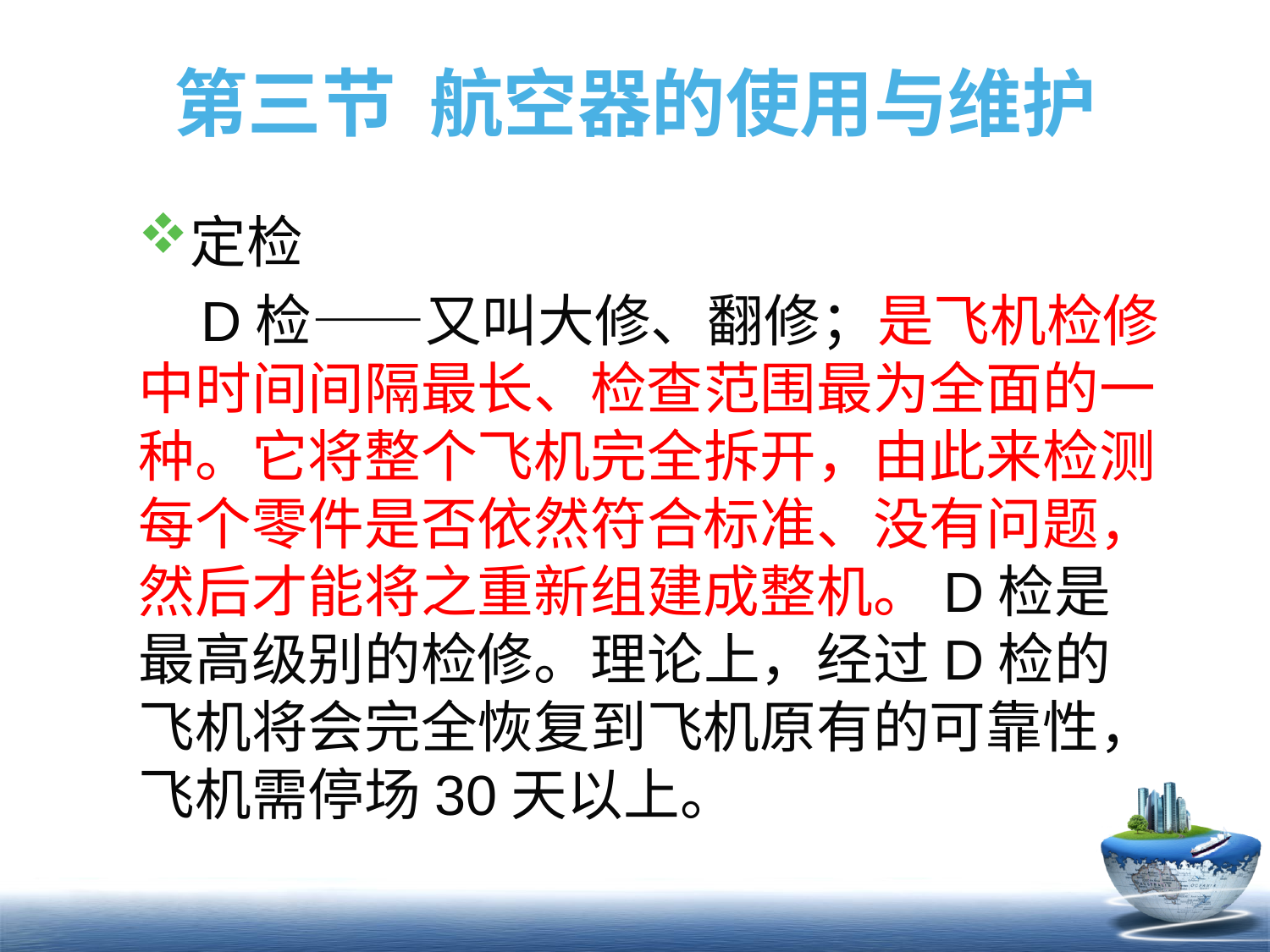

# 第三节  航空器的使用与维护
定检
    D检——又叫大修、翻修；是飞机检修中时间间隔最长、检查范围最为全面的一种。它将整个飞机完全拆开，由此来检测每个零件是否依然符合标准、没有问题，然后才能将之重新组建成整机。D检是最高级别的检修。理论上，经过D检的飞机将会完全恢复到飞机原有的可靠性，飞机需停场30天以上。